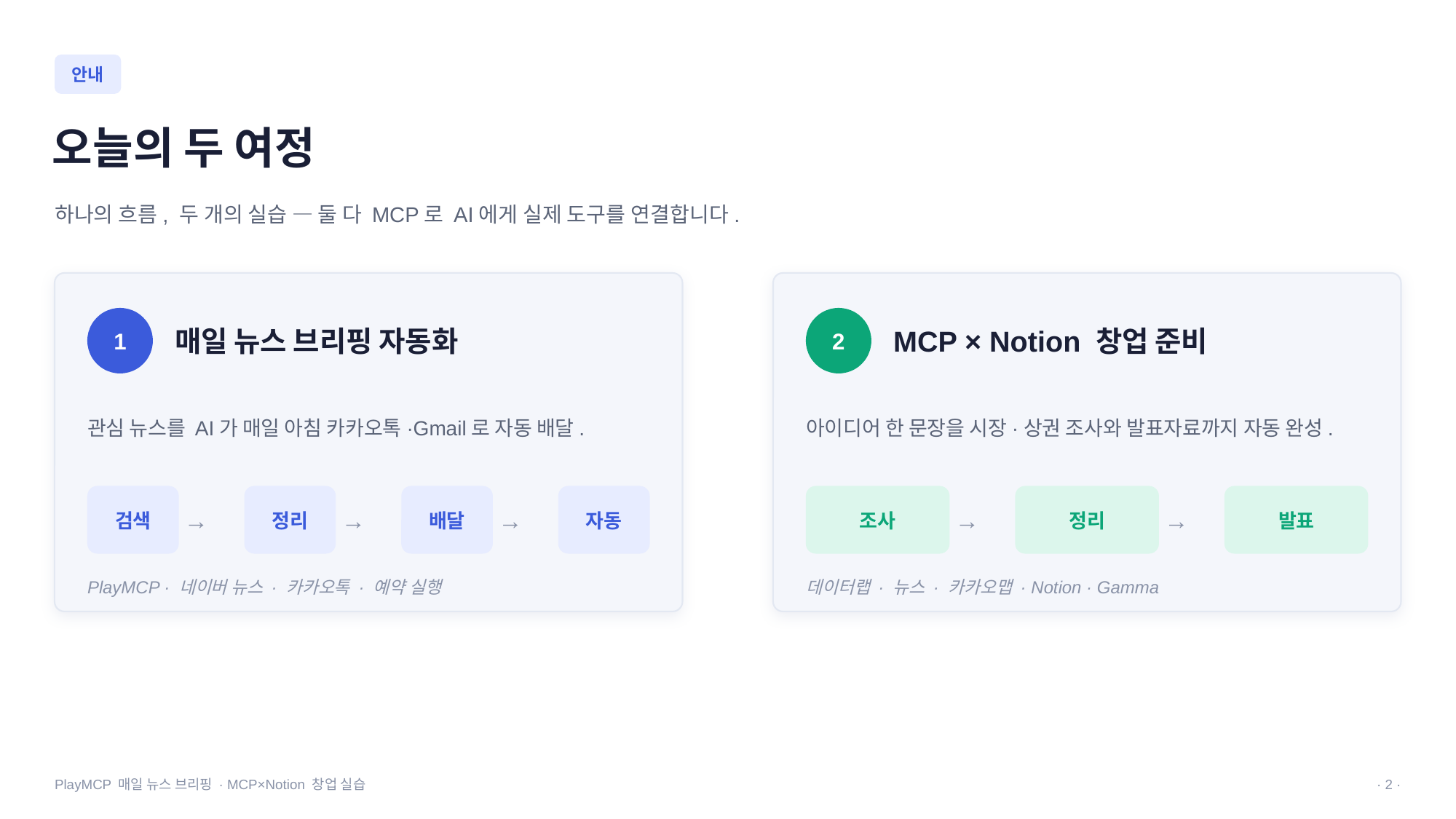

안내
오늘의 두 여정
하나의 흐름, 두 개의 실습 — 둘 다 MCP로 AI에게 실제 도구를 연결합니다.

1
매일 뉴스 브리핑 자동화

2
MCP × Notion 창업 준비
관심 뉴스를 AI가 매일 아침 카카오톡·Gmail로 자동 배달.
아이디어 한 문장을 시장·상권 조사와 발표자료까지 자동 완성.

검색
→

정리
→

배달
→

자동

조사
→

정리
→

발표
PlayMCP · 네이버 뉴스 · 카카오톡 · 예약 실행
데이터랩 · 뉴스 · 카카오맵 · Notion · Gamma
PlayMCP 매일 뉴스 브리핑 · MCP×Notion 창업 실습
· 2 ·